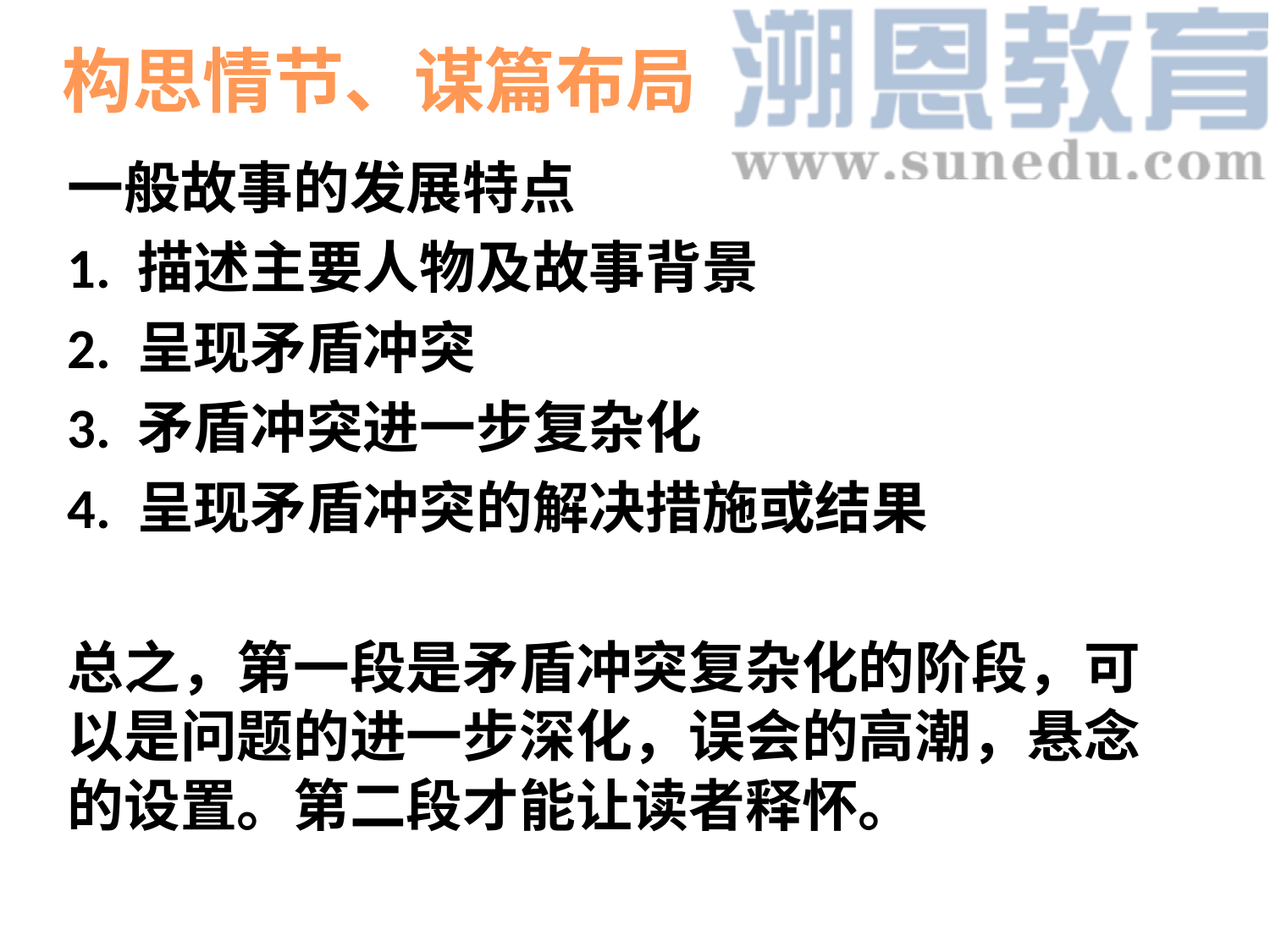

构思情节、谋篇布局
一般故事的发展特点
1. 描述主要人物及故事背景
2. 呈现矛盾冲突
3. 矛盾冲突进一步复杂化
4. 呈现矛盾冲突的解决措施或结果

总之，第一段是矛盾冲突复杂化的阶段，可以是问题的进一步深化，误会的高潮，悬念的设置。第二段才能让读者释怀。